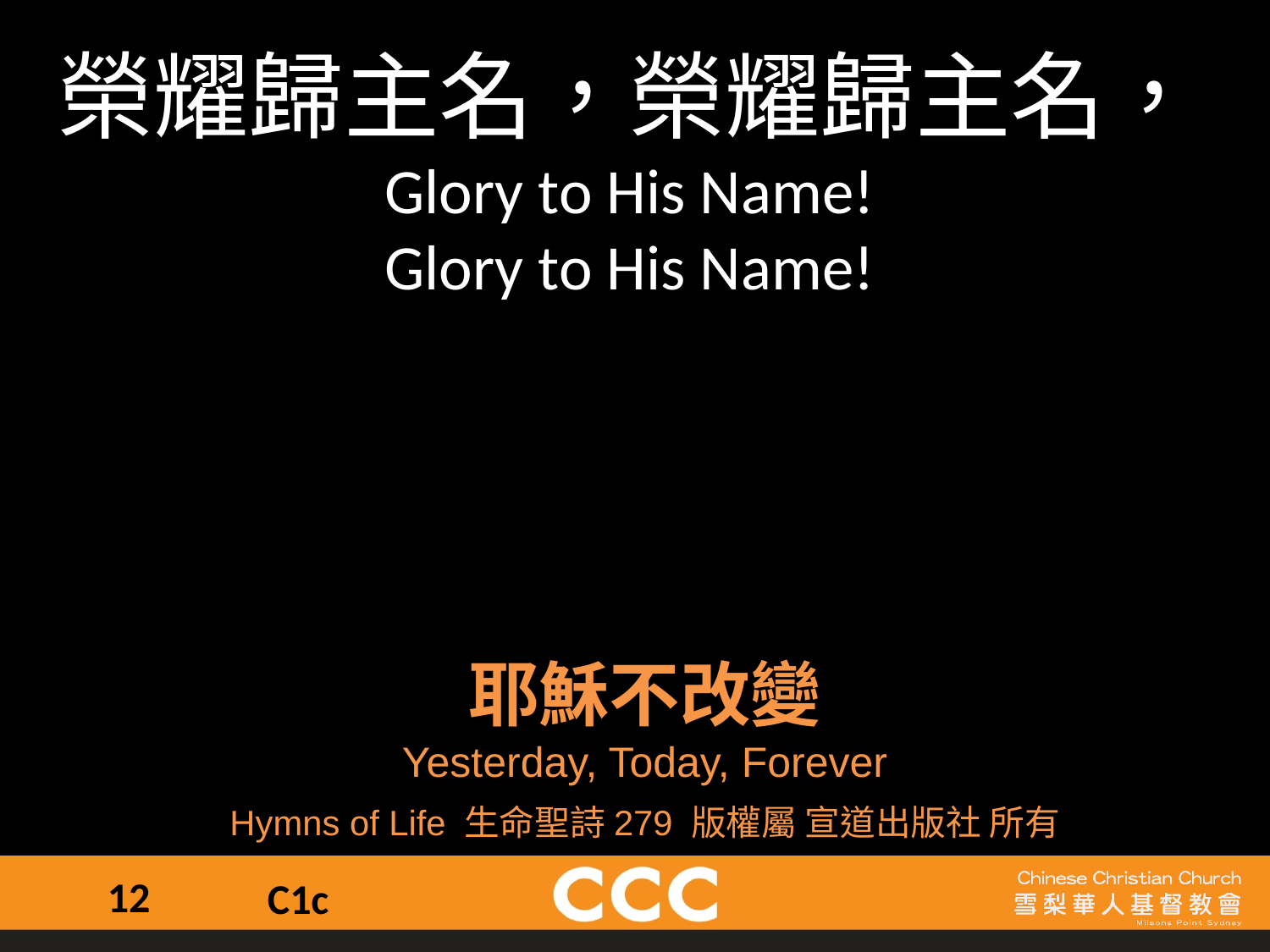

榮耀歸主名，榮耀歸主名，
Glory to His Name!
Glory to His Name!
耶穌不改變
Yesterday, Today, Forever
Hymns of Life 生命聖詩279 版權屬 宣道出版社 所有
12
C1c